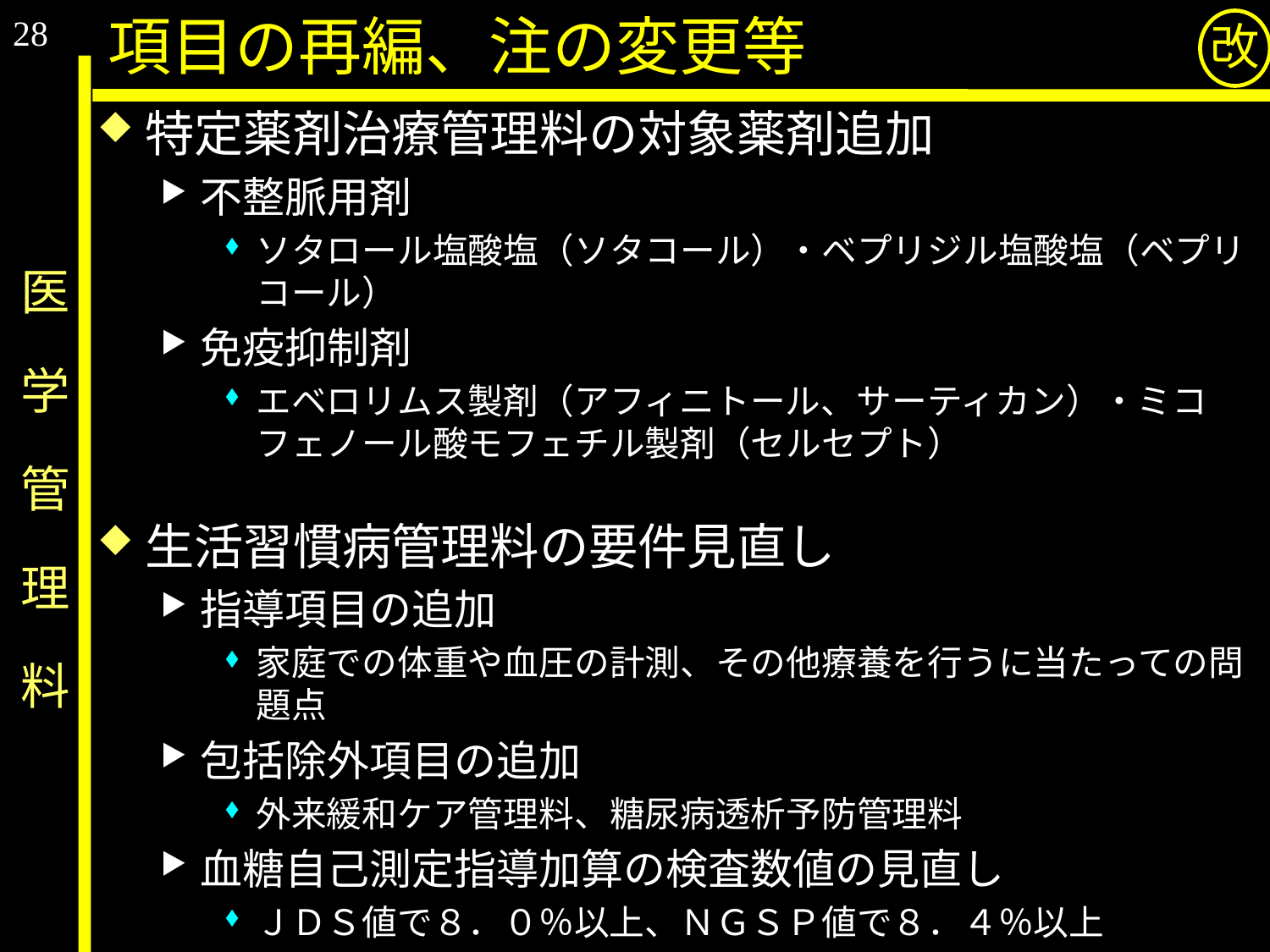

28
項目の再編、注の変更等
改

特定薬剤治療管理料の対象薬剤追加
不整脈用剤
ソタロール塩酸塩（ソタコール）・ベプリジル塩酸塩（ベプリコール）
免疫抑制剤
エベロリムス製剤（アフィニトール、サーティカン）・ミコフェノール酸モフェチル製剤（セルセプト）

生活習慣病管理料の要件見直し
指導項目の追加
家庭での体重や血圧の計測、その他療養を行うに当たっての問題点
包括除外項目の追加
外来緩和ケア管理料、糖尿病透析予防管理料
血糖自己測定指導加算の検査数値の見直し
ＪＤＳ値で８．０％以上、ＮＧＳＰ値で８．４％以上
# 医　学　管　理　料